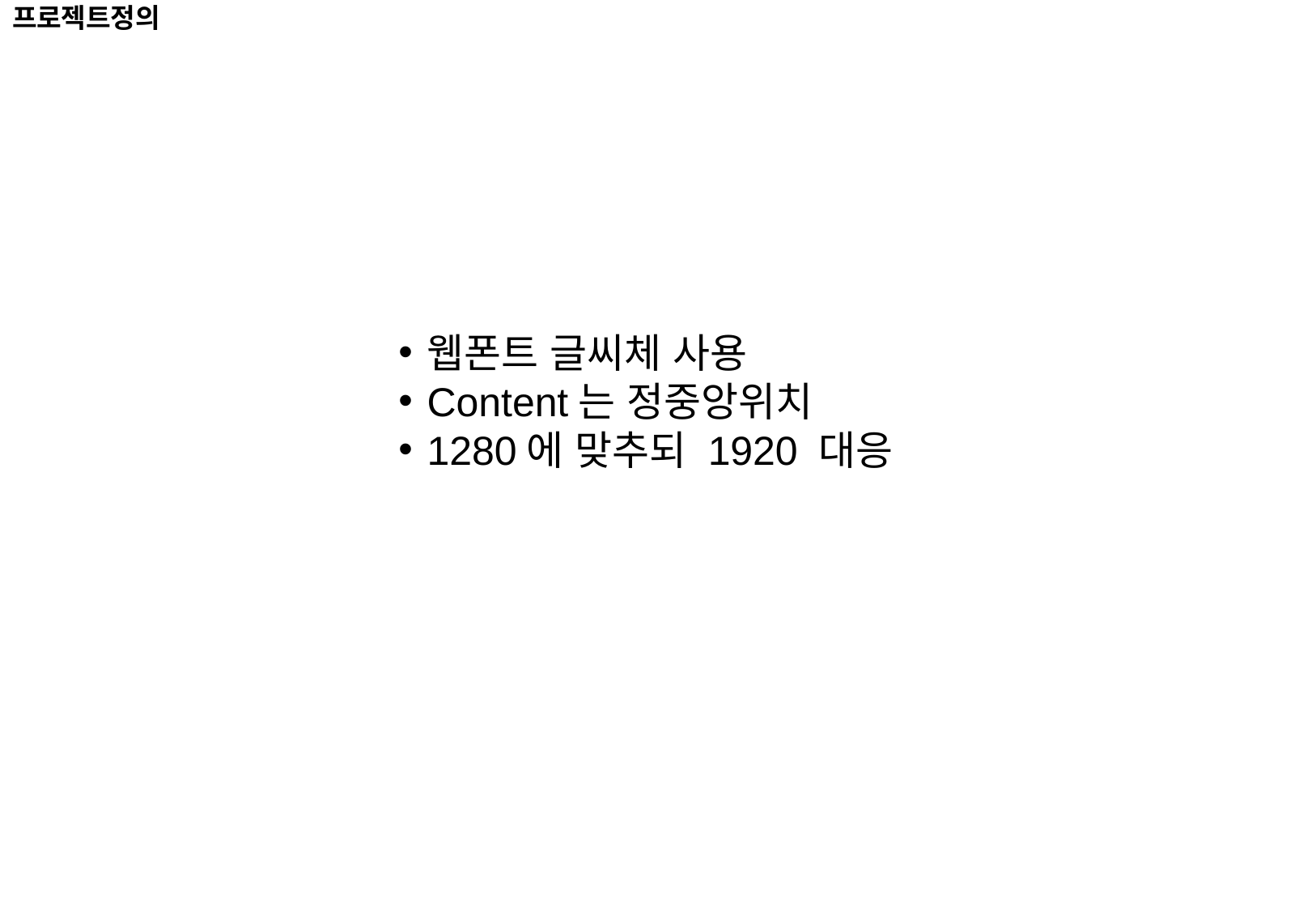

# 프로젝트정의
웹폰트 글씨체 사용
Content는 정중앙위치
1280에 맞추되 1920 대응